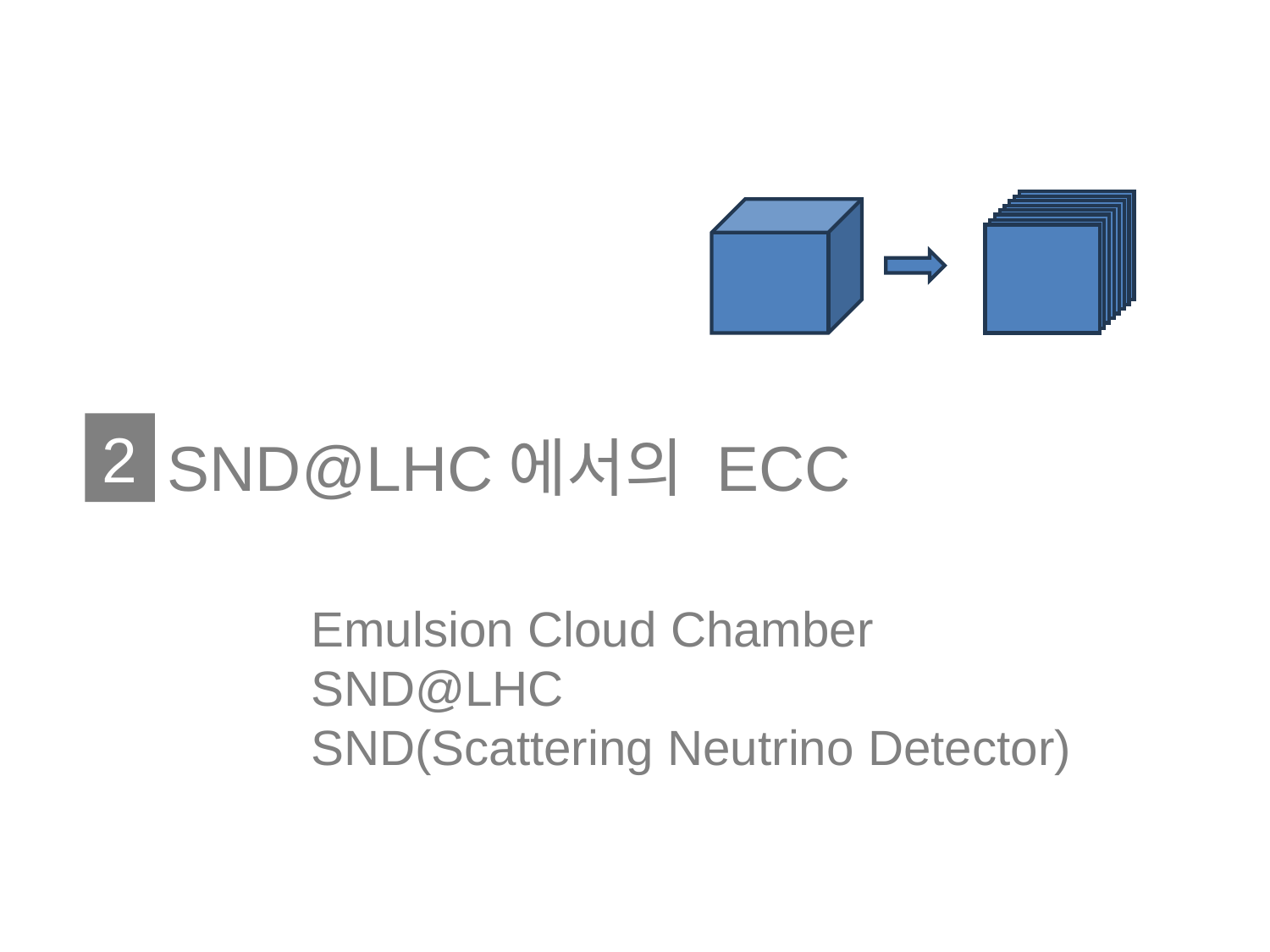

2
SND@LHC에서의 ECC
 Emulsion Cloud Chamber
 SND@LHC
 SND(Scattering Neutrino Detector)